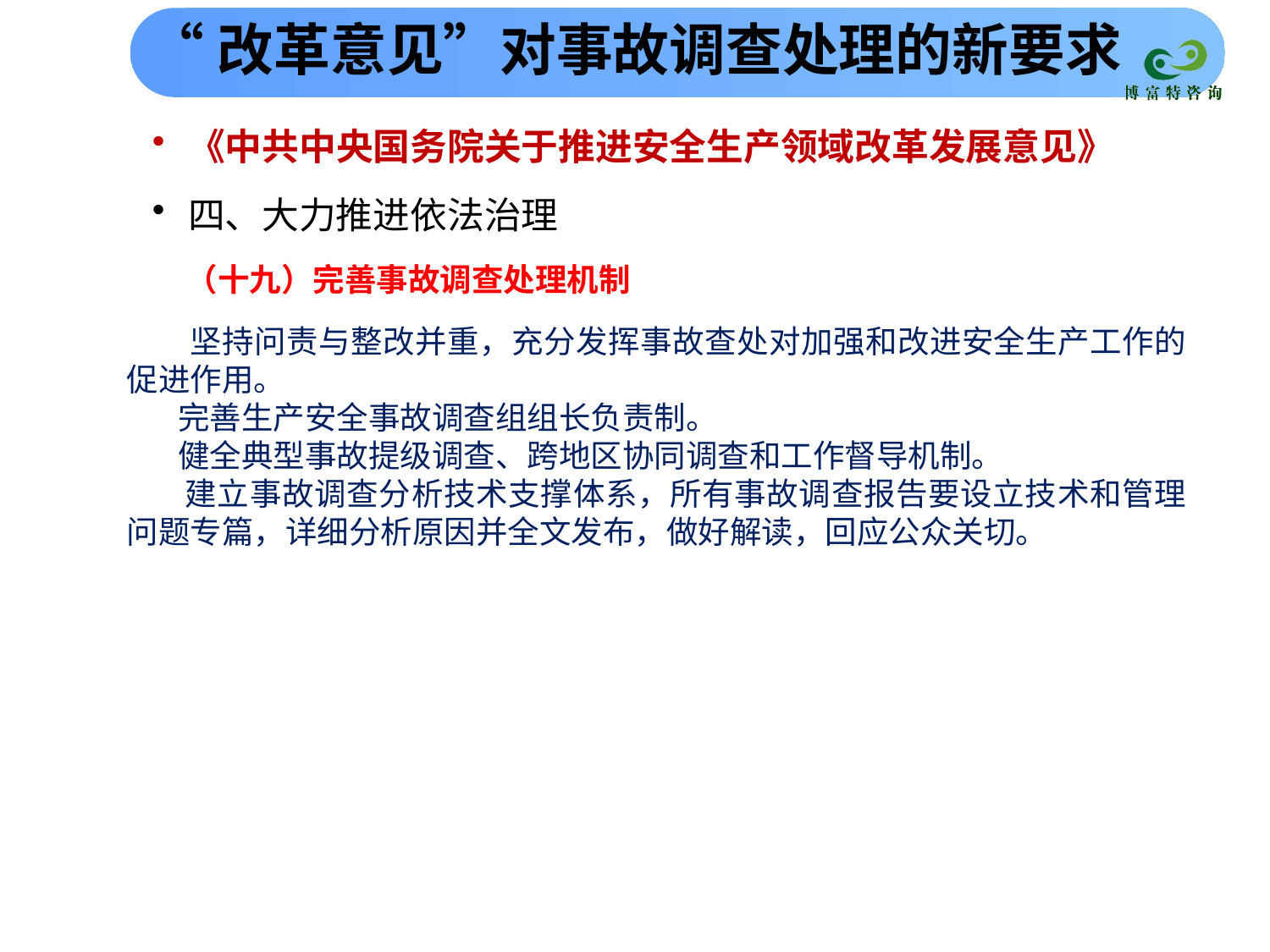

“改革意见”对事故调查处理的新要求
《中共中央国务院关于推进安全生产领域改革发展意见》

四、大力推进依法治理
   （十九）完善事故调查处理机制

            坚持问责与整改并重，充分发挥事故查处对加强和改进安全生产工作的促进作用。
           完善生产安全事故调查组组长负责制。
           健全典型事故提级调查、跨地区协同调查和工作督导机制。
           建立事故调查分析技术支撑体系，所有事故调查报告要设立技术和管理问题专篇，详细分析原因并全文发布，做好解读，回应公众关切。